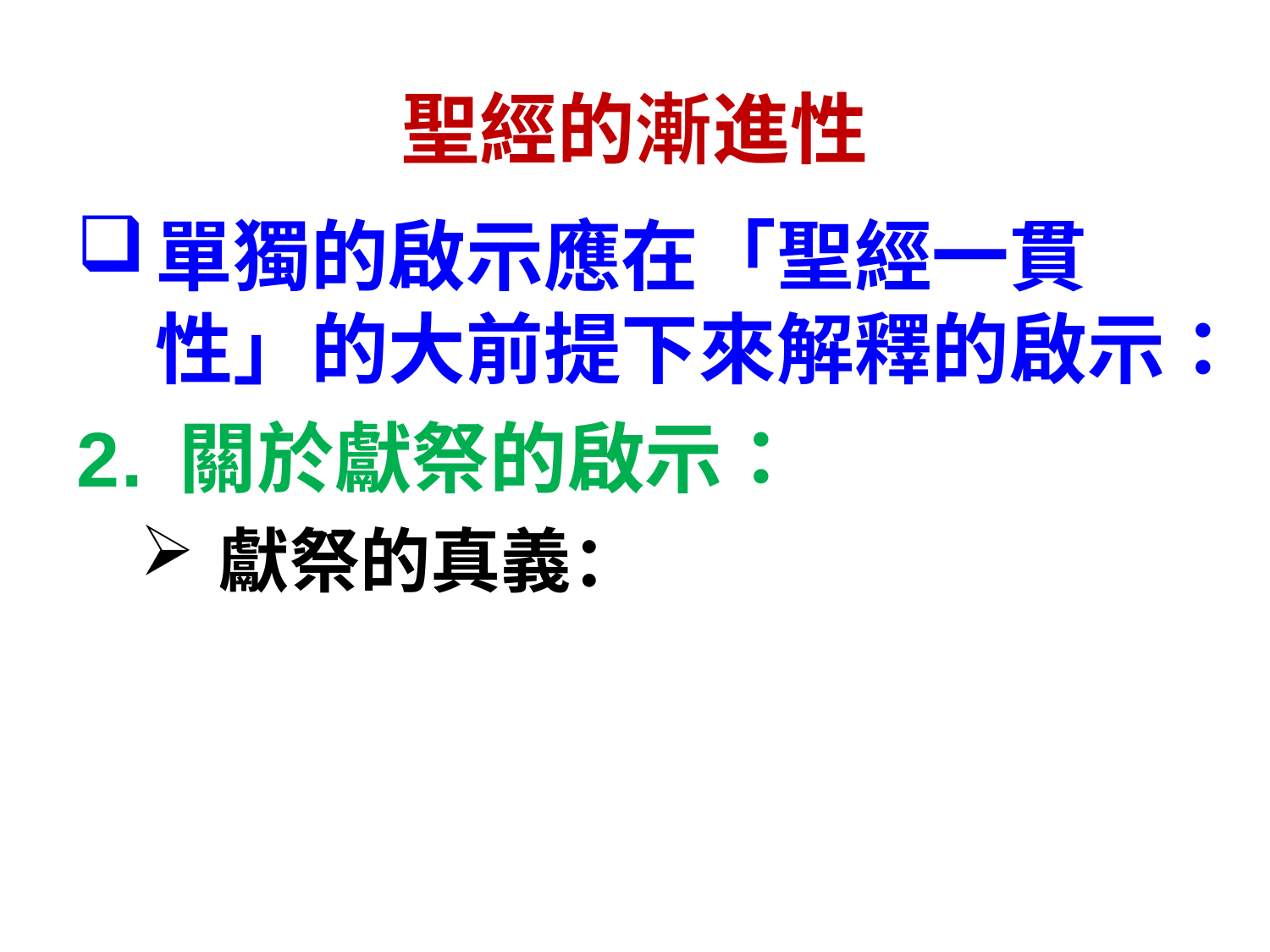

# 聖經的漸進性
單獨的啟示應在「聖經一貫性」的大前提下來解釋的啟示：
關於獻祭的啟示：
獻祭的真義：